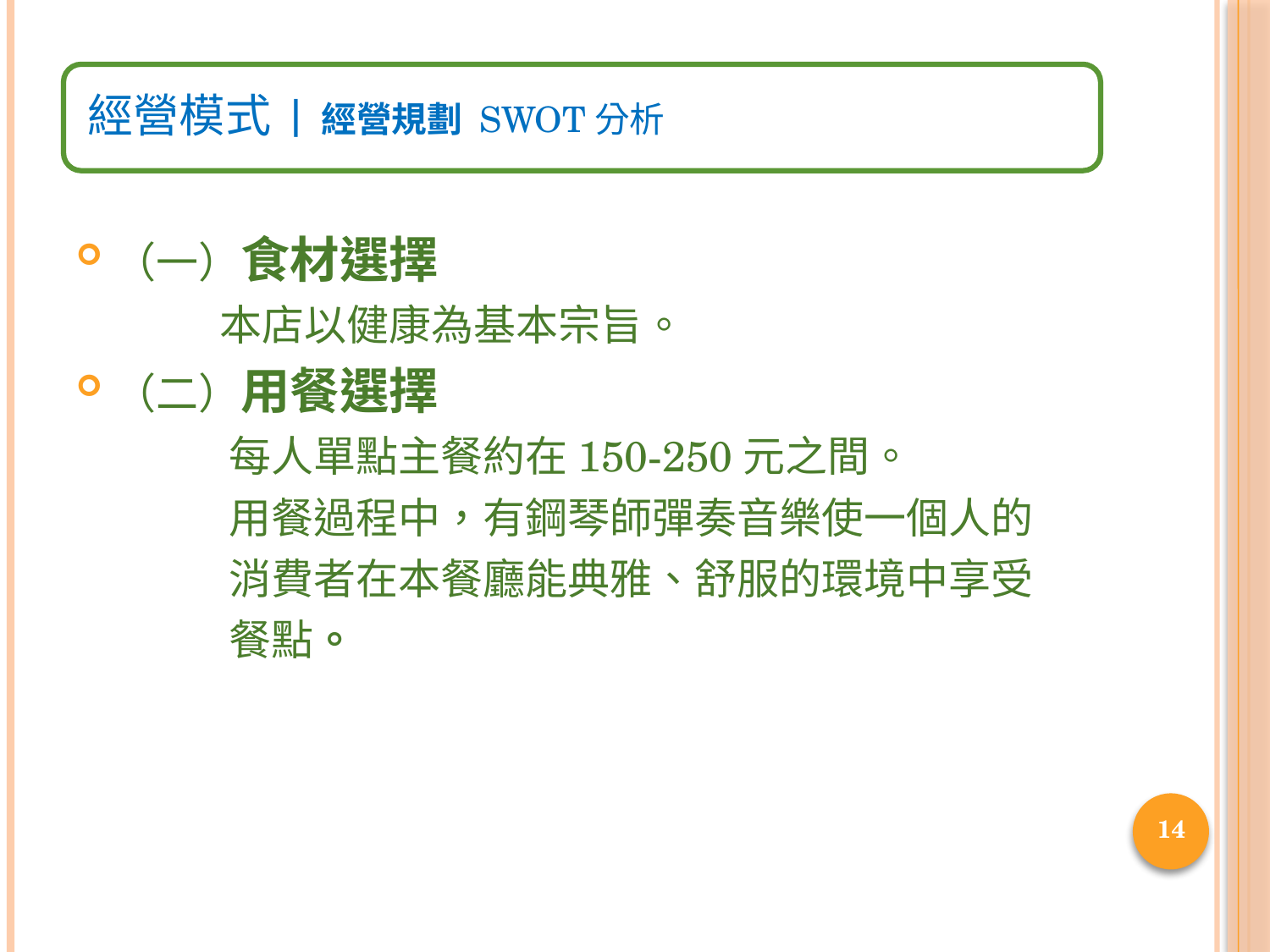

經營模式|經營規劃 SWOT分析
（一）食材選擇
              本店以健康為基本宗旨。
（二）用餐選擇
               每人單點主餐約在150-250元之間。
               用餐過程中，有鋼琴師彈奏音樂使一個人的
               消費者在本餐廳能典雅、舒服的環境中享受
               餐點。
14